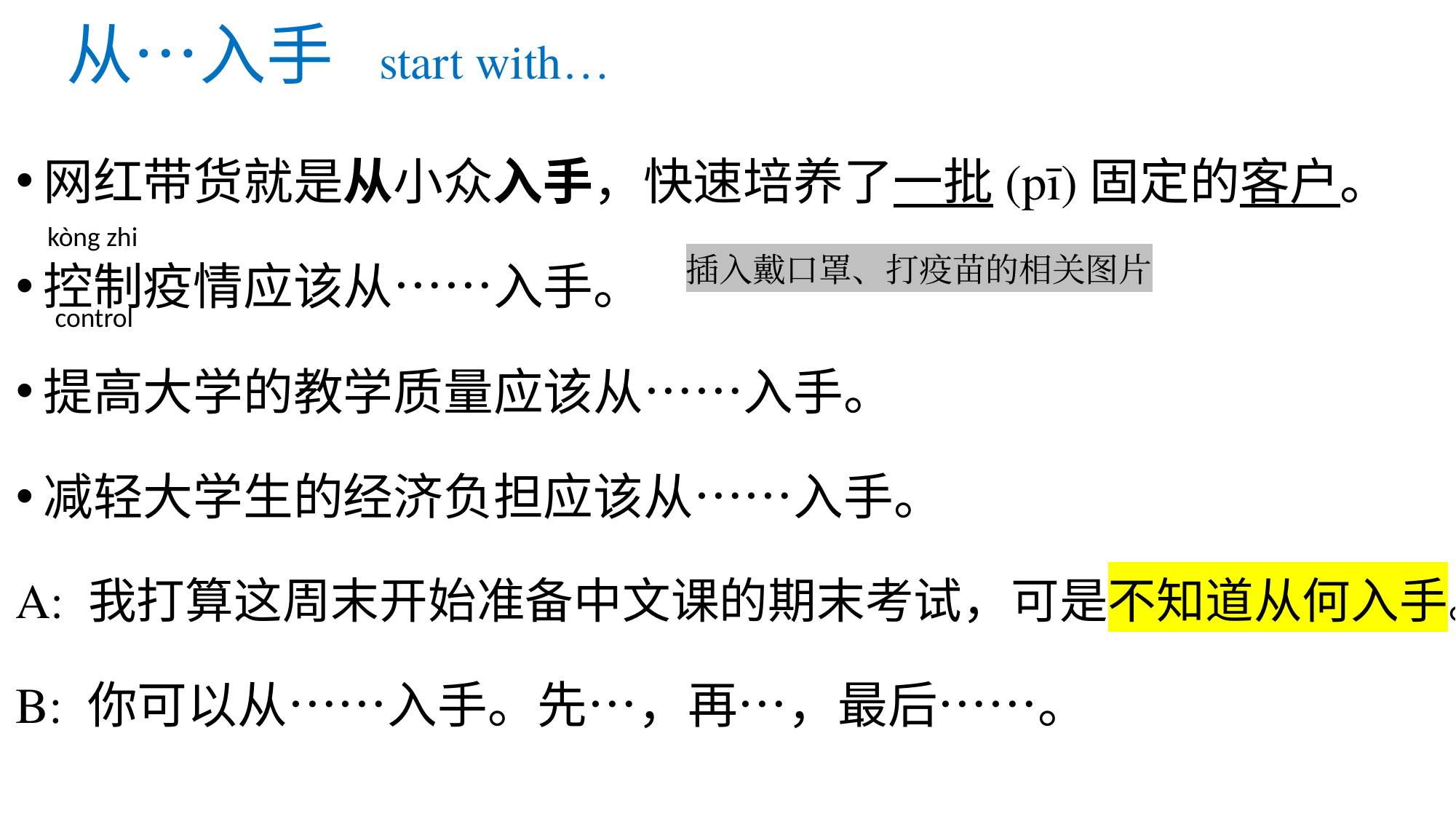

# 从…入手  start with…
网红带货就是从小众入手，快速培养了一批(pī)固定的客户。
控制疫情应该从……入手。
提高大学的教学质量应该从……入手。
减轻大学生的经济负担应该从……入手。
A: 我打算这周末开始准备中文课的期末考试，可是不知道从何入手。
B: 你可以从……入手。先…，再…，最后……。

kòng zhi
插入戴口罩、打疫苗的相关图片
control